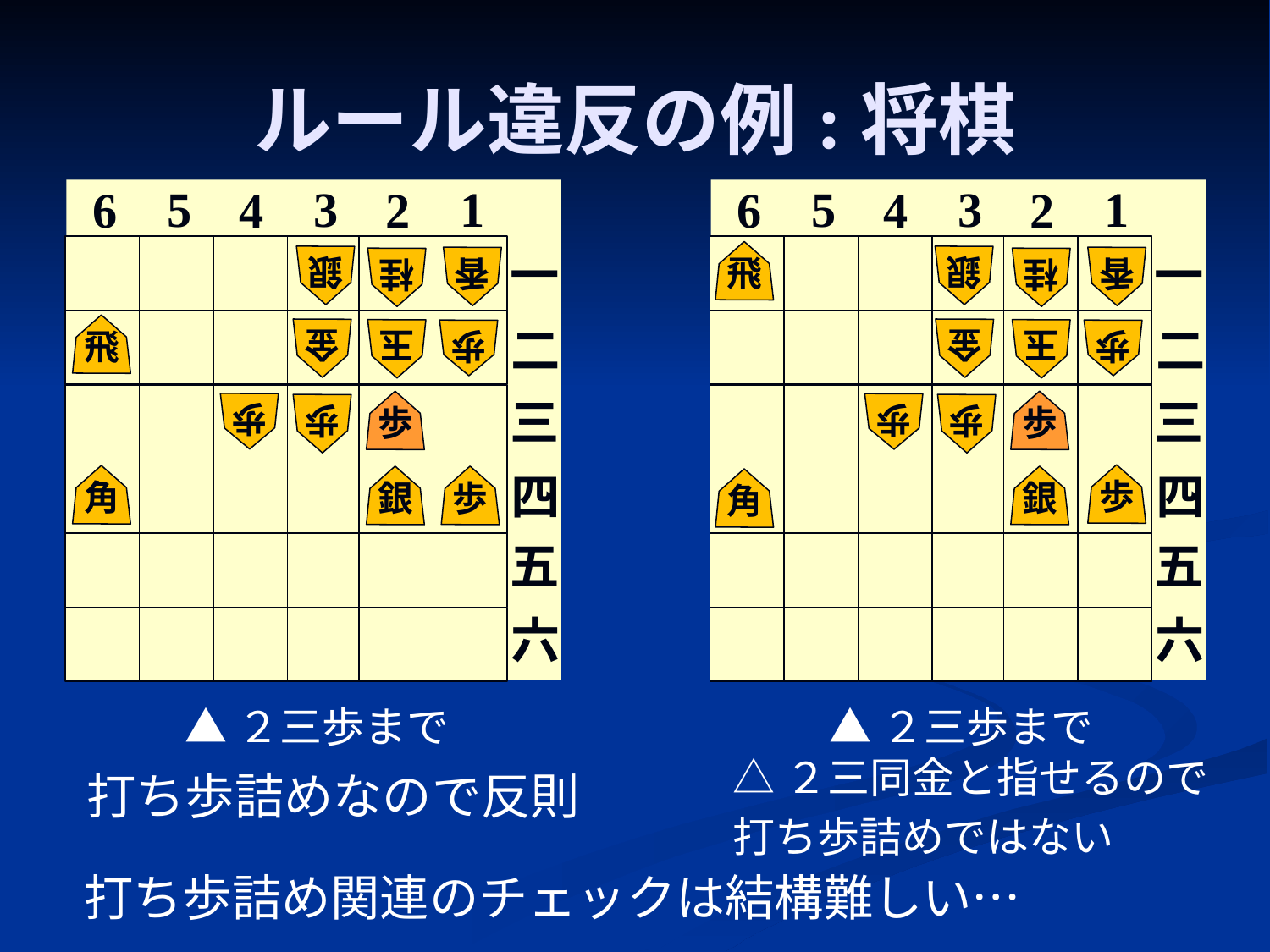

# ルール違反の例:将棋
3
3
5
1
5
1
4
4
6
2
6
2

一
一
飛
銀
銀
香
香
桂
桂

二
二
飛
金
金
玉
玉
歩
歩
三
三

歩
歩
歩
歩
歩
歩

四
四
歩
角
歩
銀
銀
角
五
五

六
六

▲２三歩まで
▲２三歩まで
△２三同金と指せるので
打ち歩詰めではない
打ち歩詰めなので反則
打ち歩詰め関連のチェックは結構難しい…